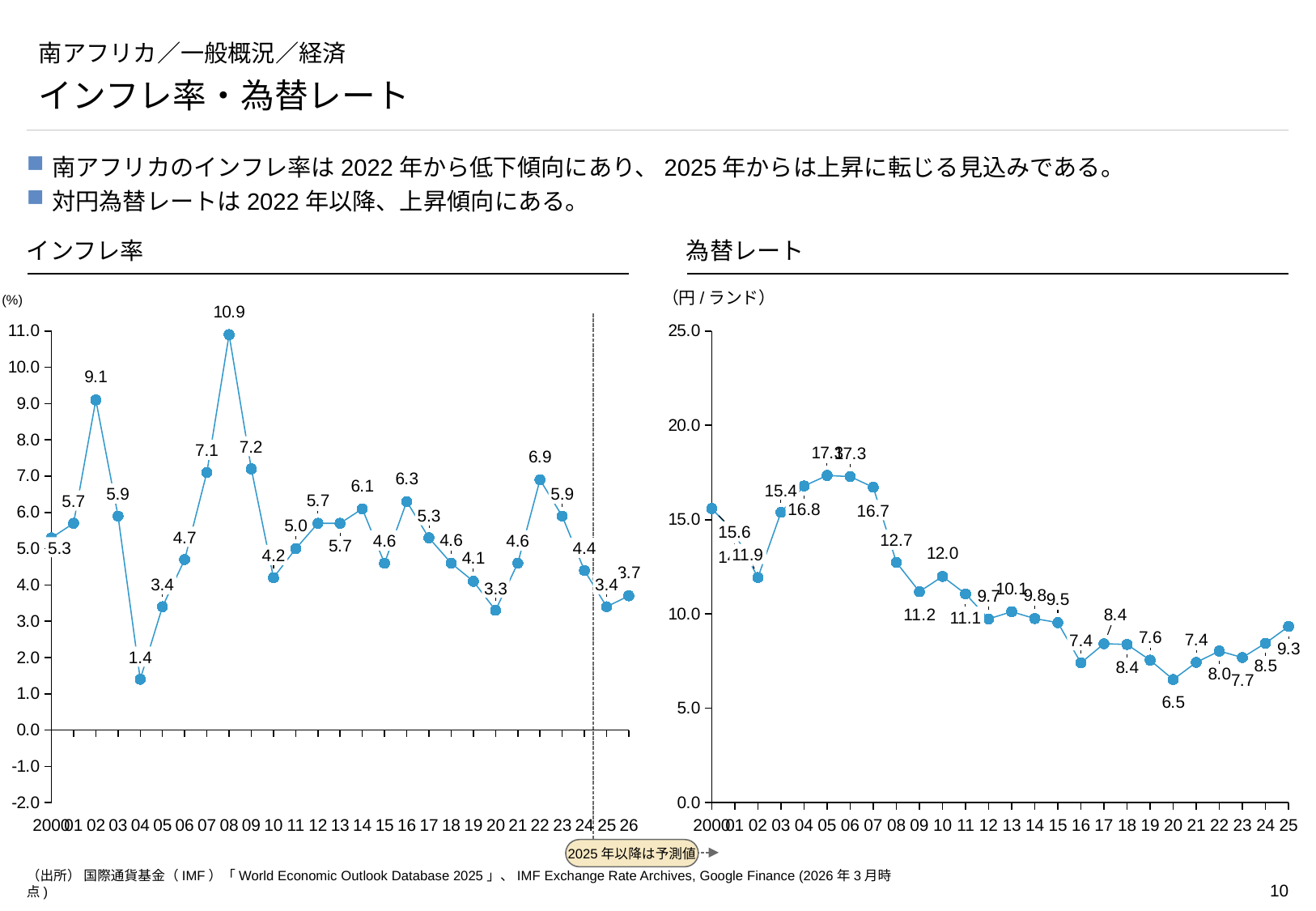

# 南アフリカ／一般概況／経済
インフレ率・為替レート
南アフリカのインフレ率は2022年から低下傾向にあり、2025年からは上昇に転じる見込みである。
対円為替レートは2022年以降、上昇傾向にある。
インフレ率
為替レート

### Chart

| Category |  |
|---|---|
（円/ランド）
(%)

### Chart

| Category |  |
|---|---|
2025年以降は予測値
7.2
7.1
15.4
5.9
5.9
5.7
16.8
16.7
5.3
15.6
4.7
12.7
4.6
4.6
5.3
4.4
11.9
4.2
14.3
3.4
3.4
3.3
11.1
7.4
1.4
2000
01
02
03
04
05
06
07
08
09
10
11
12
13
14
15
16
17
18
19
20
21
22
23
24
25
26
2000
01
02
03
04
05
06
07
08
09
10
11
12
13
14
15
16
17
18
19
20
21
22
23
24
25
（出所） 国際通貨基金（IMF）「World Economic Outlook Database 2025」、IMF Exchange Rate Archives, Google Finance (2026年3月時点)